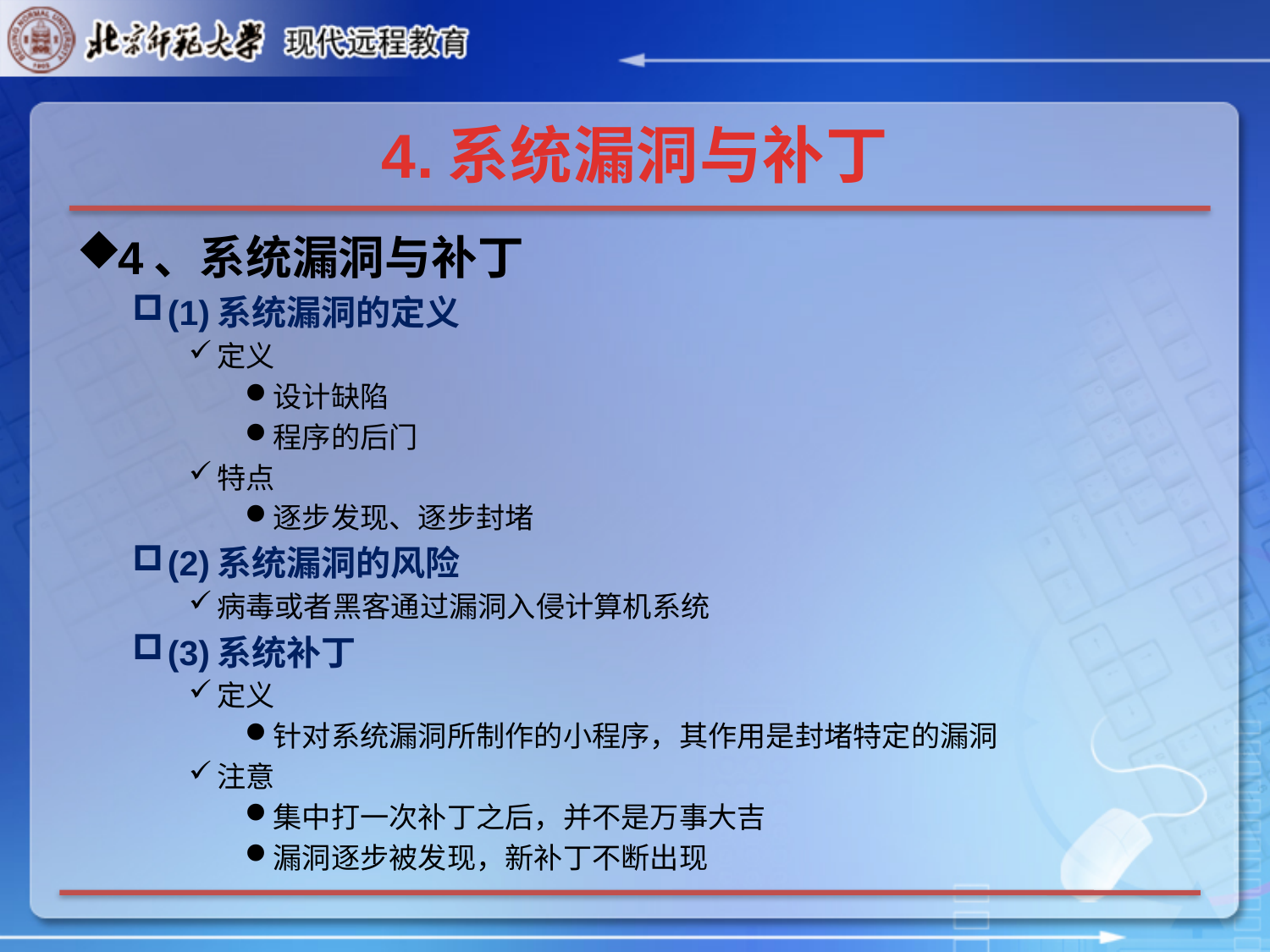

# 4.系统漏洞与补丁
4、系统漏洞与补丁
(1)系统漏洞的定义
定义
设计缺陷
程序的后门
特点
逐步发现、逐步封堵
(2)系统漏洞的风险
病毒或者黑客通过漏洞入侵计算机系统
(3)系统补丁
定义
针对系统漏洞所制作的小程序，其作用是封堵特定的漏洞
注意
集中打一次补丁之后，并不是万事大吉
漏洞逐步被发现，新补丁不断出现